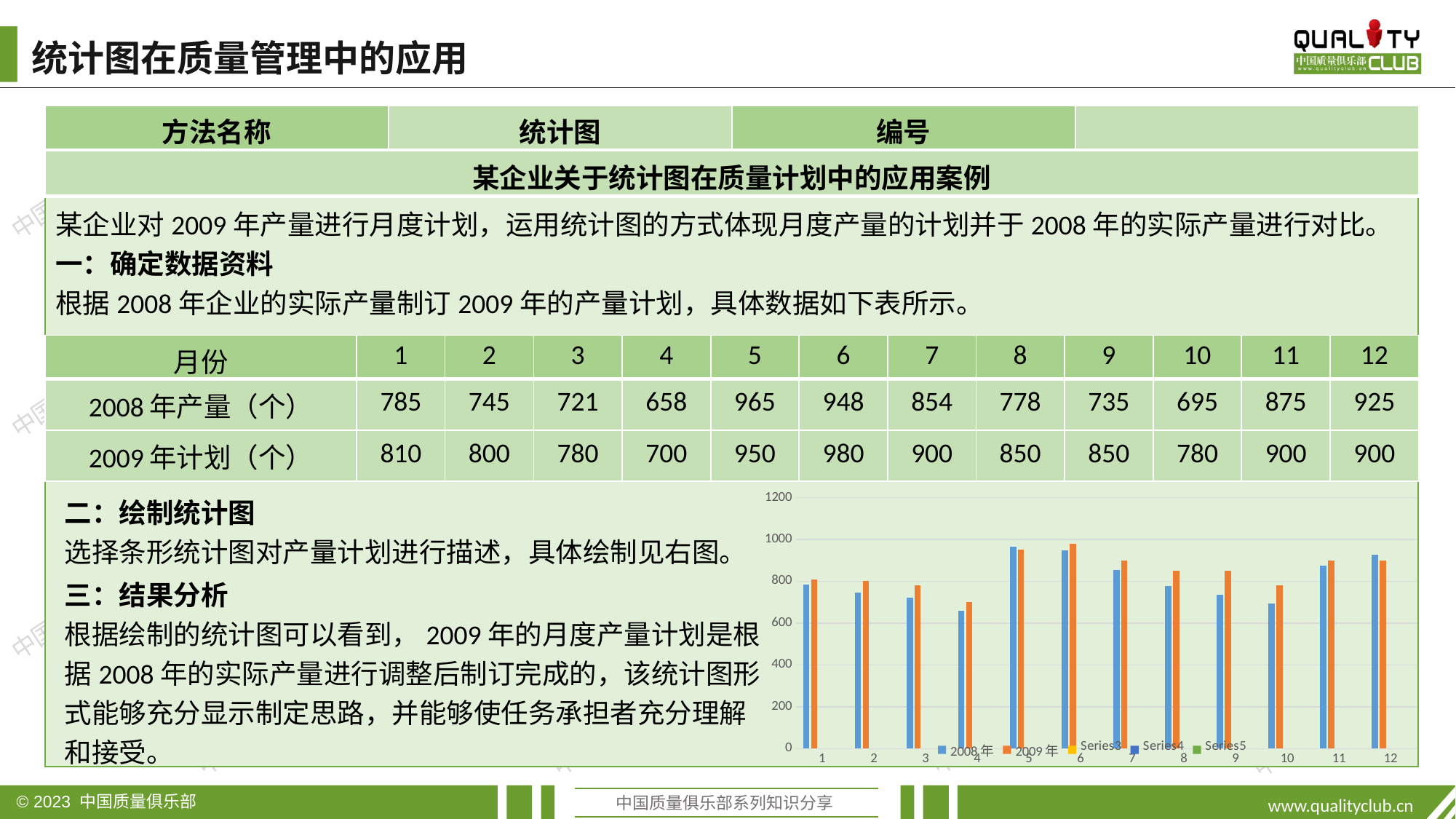

统计图在质量管理中的应用
| 方法名称 | 统计图 | 编号 |  |
| --- | --- | --- | --- |

| 某企业关于统计图在质量计划中的应用案例 |
| --- |
某企业对2009年产量进行月度计划，运用统计图的方式体现月度产量的计划并于2008年的实际产量进行对比。
一：确定数据资料
根据2008年企业的实际产量制订2009年的产量计划，具体数据如下表所示。
| 月份 | 1 | 2 | 3 | 4 | 5 | 6 | 7 | 8 | 9 | 10 | 11 | 12 |
| --- | --- | --- | --- | --- | --- | --- | --- | --- | --- | --- | --- | --- |
| 2008年产量（个） | 785 | 745 | 721 | 658 | 965 | 948 | 854 | 778 | 735 | 695 | 875 | 925 |
| 2009年计划（个） | 810 | 800 | 780 | 700 | 950 | 980 | 900 | 850 | 850 | 780 | 900 | 900 |
二：绘制统计图
选择条形统计图对产量计划进行描述，具体绘制见右图。

### Chart

| Category | 2008年 | 2009年 |  |  |  |
|---|---|---|---|---|---|
| 1 | 785.0 | 810.0 | None | None | None |
| 2 | 745.0 | 800.0 | None | None | None |
| 3 | 721.0 | 780.0 | None | None | None |
| 4 | 658.0 | 700.0 | None | None | None |
| 5 | 965.0 | 950.0 | None | None | None |
| 6 | 948.0 | 980.0 | None | None | None |
| 7 | 854.0 | 900.0 | None | None | None |
| 8 | 778.0 | 850.0 | None | None | None |
| 9 | 735.0 | 850.0 | None | None | None |
| 10 | 695.0 | 780.0 | None | None | None |
| 11 | 875.0 | 900.0 | None | None | None |
| 12 | 925.0 | 900.0 | None | None | None |
三：结果分析
根据绘制的统计图可以看到，2009年的月度产量计划是根据2008年的实际产量进行调整后制订完成的，该统计图形式能够充分显示制定思路，并能够使任务承担者充分理解和接受。